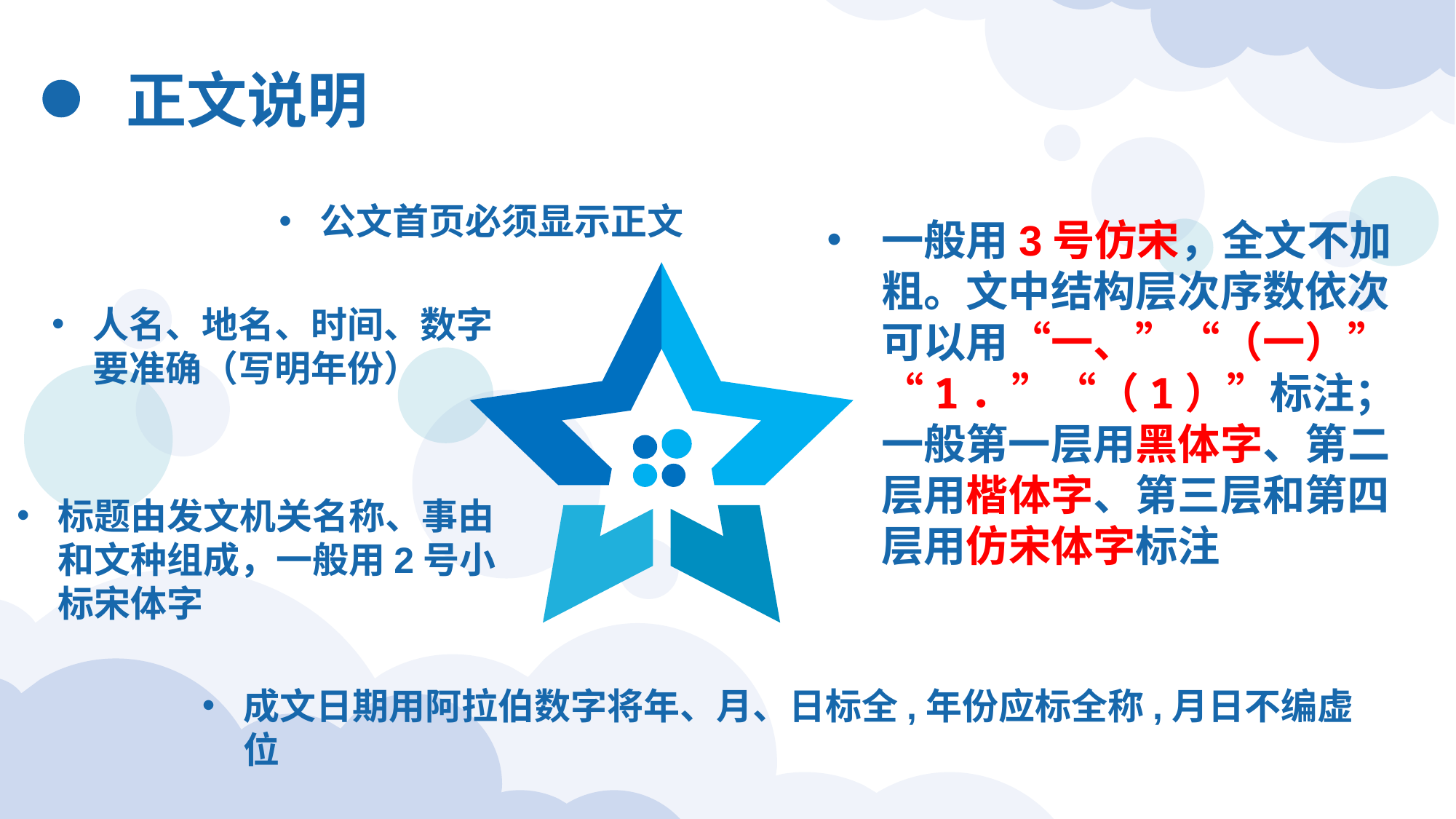

正文说明

公文首页必须显示正文
一般用3号仿宋，全文不加粗。文中结构层次序数依次可以用“一、”“（一）”“1．”“（1）”标注；一般第一层用黑体字、第二层用楷体字、第三层和第四层用仿宋体字标注

人名、地名、时间、数字要准确（写明年份）
标题由发文机关名称、事由和文种组成，一般用2号小标宋体字
成文日期用阿拉伯数字将年、月、日标全,年份应标全称,月日不编虚位